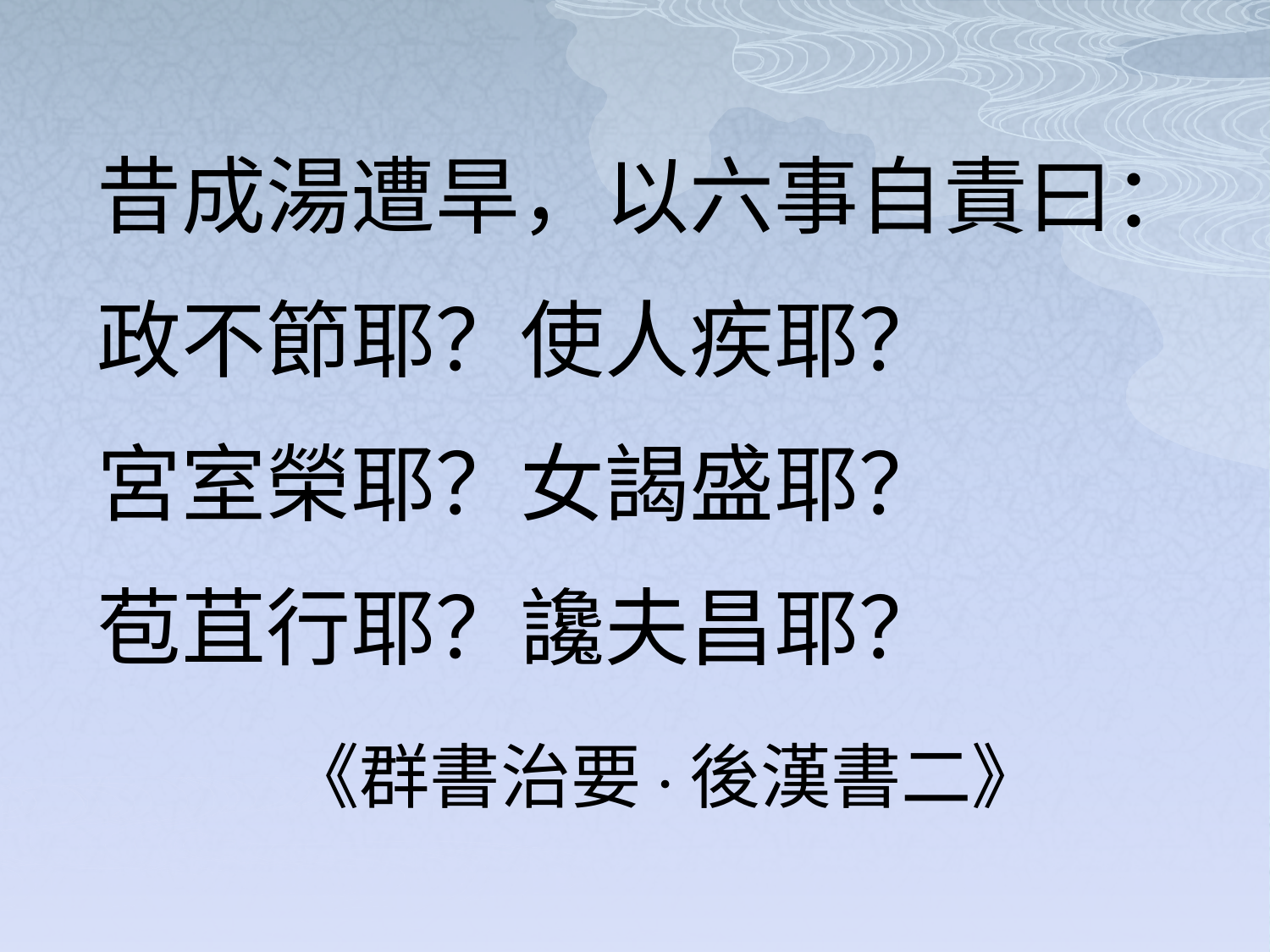

昔成湯遭旱，以六事自責曰：
政不節耶？使人疾耶？
宮室榮耶？女謁盛耶？
苞苴行耶？讒夫昌耶？
           《群書治要·後漢書二》